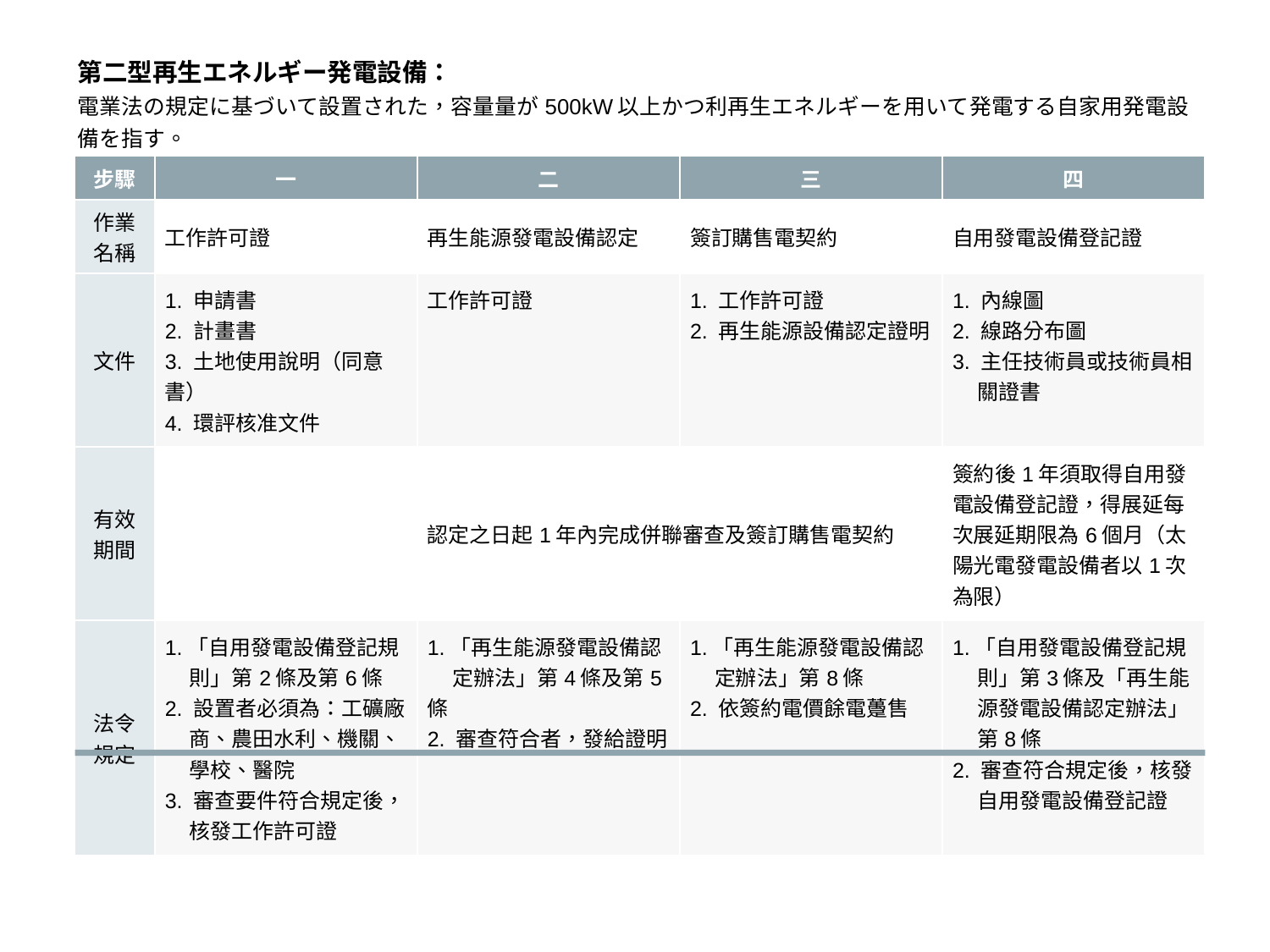

第二型再生エネルギー発電設備：
電業法の規定に基づいて設置された，容量量が500kW以上かつ利再生エネルギーを用いて発電する自家用発電設備を指す。
| 步驟 | 一 | 二 | 三 | 四 |
| --- | --- | --- | --- | --- |
| 作業名稱 | 工作許可證 | 再生能源發電設備認定 | 簽訂購售電契約 | 自用發電設備登記證 |
| 文件 | 1. 申請書 2. 計畫書 3. 土地使用說明（同意書） 4. 環評核准文件 | 工作許可證 | 1. 工作許可證 2. 再生能源設備認定證明 | 1. 內線圖 2. 線路分布圖 3. 主任技術員或技術員相 關證書 |
| 有效期間 |  | 認定之日起1年內完成併聯審查及簽訂購售電契約 |  | 簽約後1年須取得自用發電設備登記證，得展延每次展延期限為6個月（太陽光電發電設備者以1次為限） |
| 法令規定 | 1.「自用發電設備登記規 則」第2條及第6條 2. 設置者必須為：工礦廠 商、農田水利、機關、 學校、醫院 3. 審查要件符合規定後， 核發工作許可證 | 1.「再生能源發電設備認 定辦法」第4條及第5條 2. 審查符合者，發給證明 | 1.「再生能源發電設備認 定辦法」第8條 2. 依簽約電價餘電躉售 | 1.「自用發電設備登記規 則」第3條及「再生能 源發電設備認定辦法」 第8條 2. 審查符合規定後，核發 自用發電設備登記證 |